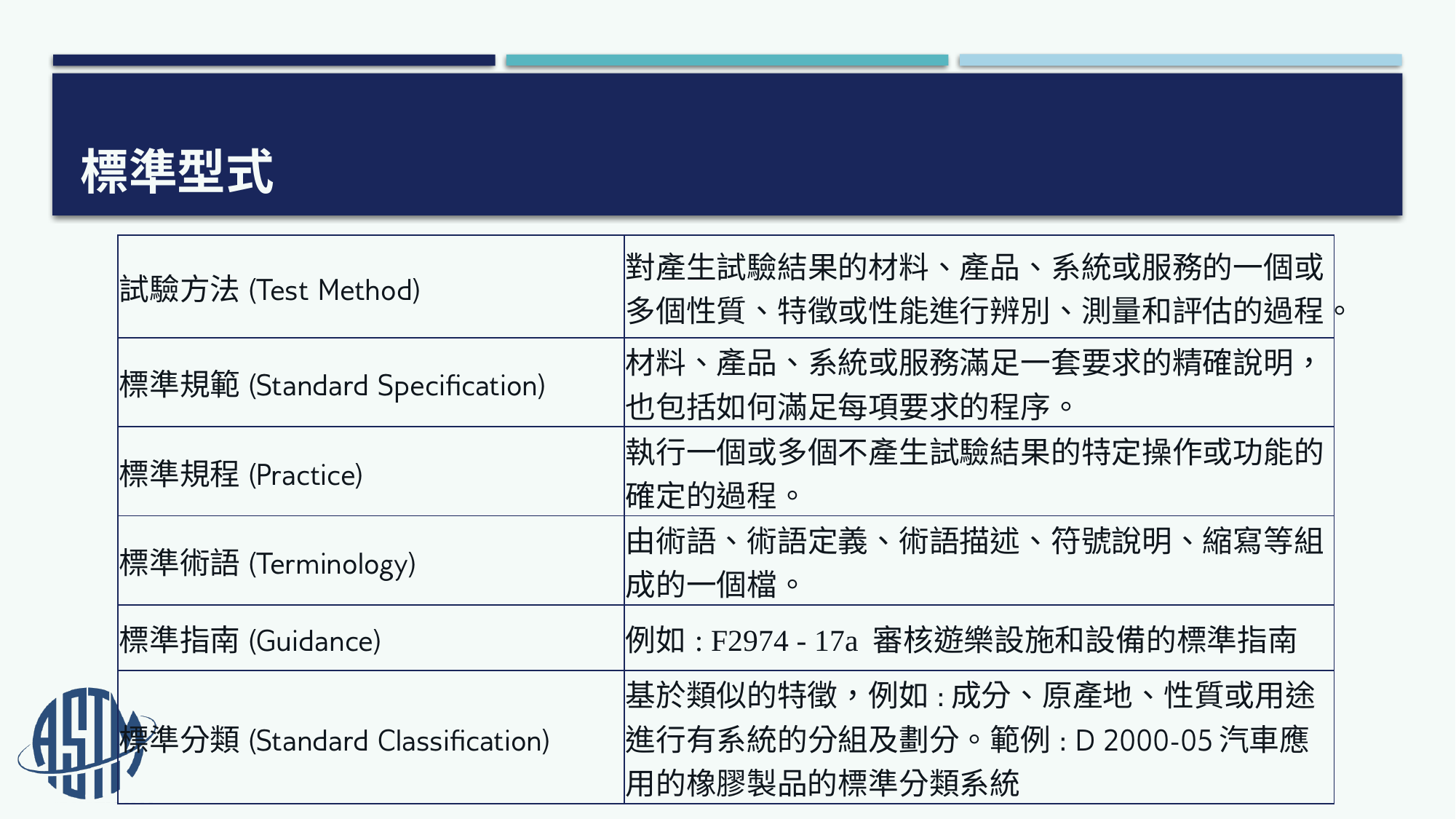

# 標準型式
| 試驗方法(Test Method) | 對產生試驗結果的材料、產品、系統或服務的一個或多個性質、特徵或性能進行辨別、測量和評估的過程。 |
| --- | --- |
| 標準規範(Standard Specification) | 材料、產品、系統或服務滿足一套要求的精確說明，也包括如何滿足每項要求的程序。 |
| 標準規程(Practice) | 執行一個或多個不產生試驗結果的特定操作或功能的確定的過程。 |
| 標準術語(Terminology) | 由術語、術語定義、術語描述、符號說明、縮寫等組成的一個檔。 |
| 標準指南(Guidance) | 例如: F2974 - 17a 審核遊樂設施和設備的標準指南 |
| 標準分類(Standard Classification) | 基於類似的特徵，例如:成分、原產地、性質或用途進行有系統的分組及劃分。範例: D 2000-05汽車應用的橡膠製品的標準分類系統 |